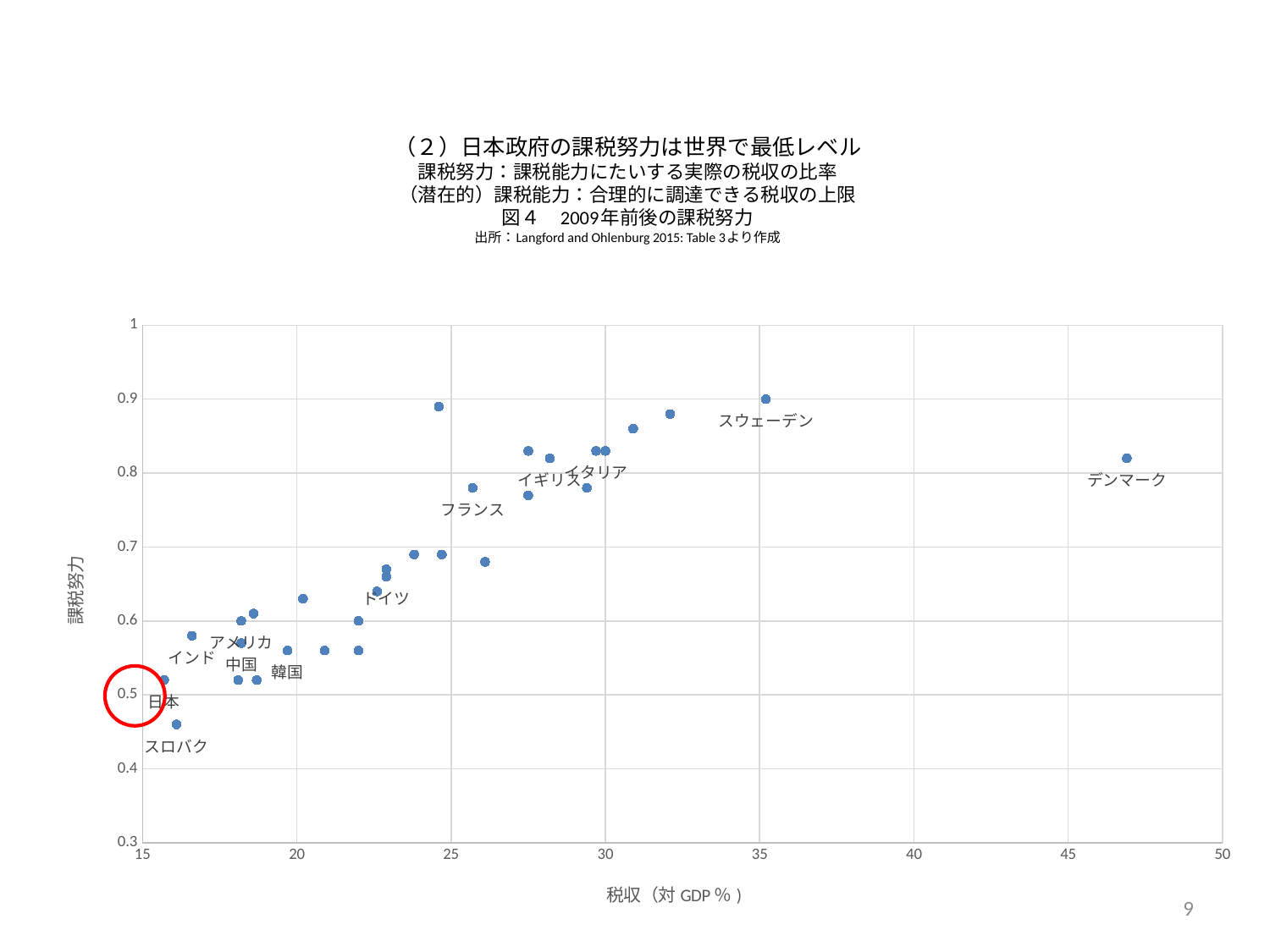

# （２）日本政府の課税努力は世界で最低レベル 課税努力：課税能力にたいする実際の税収の比率 （潜在的）課税能力：合理的に調達できる税収の上限 図４　2009年前後の課税努力 出所：Langford and Ohlenburg 2015: Table 3より作成

### Chart

| Category | 課税努力 |
|---|---|
9